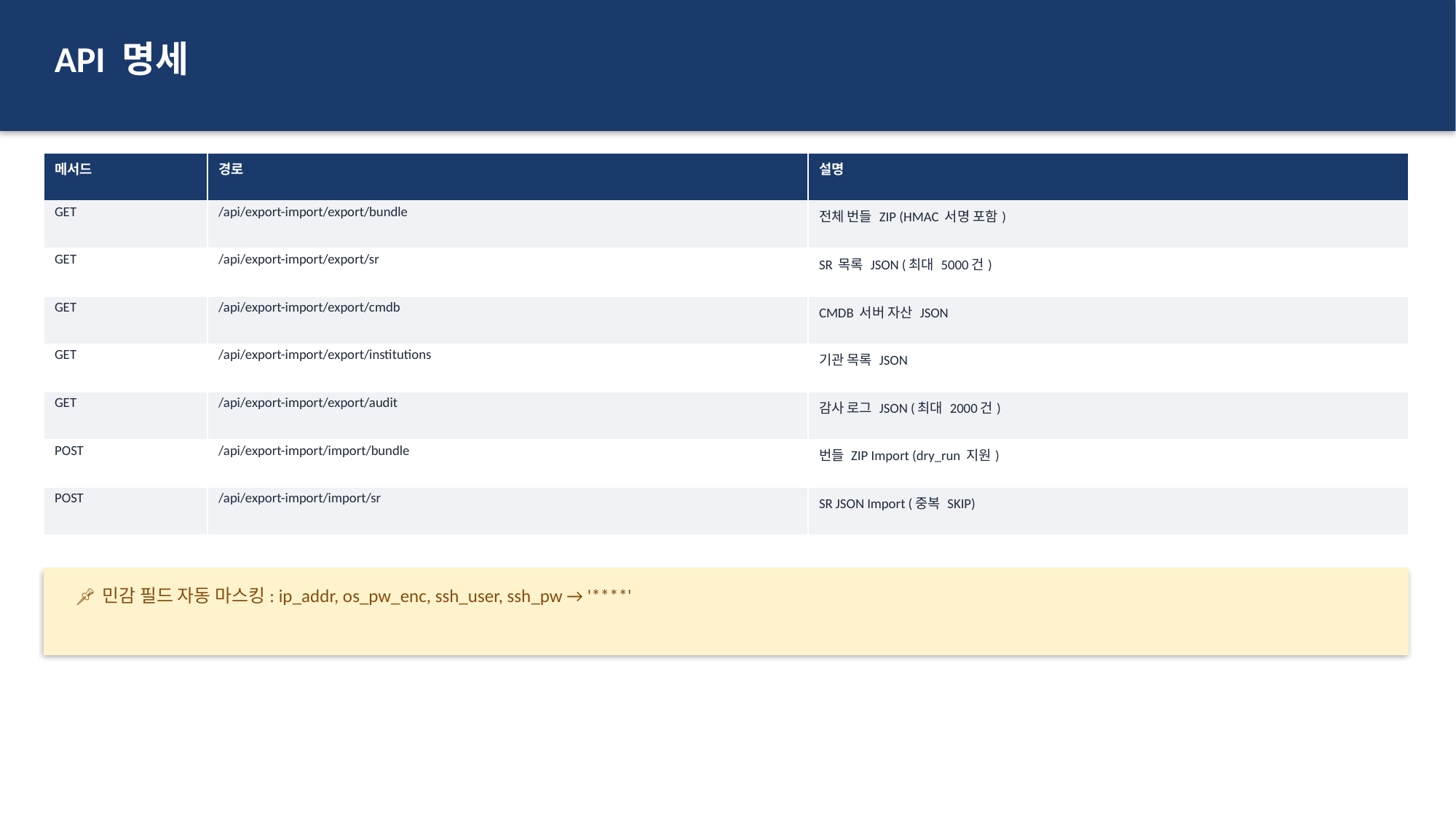

API 명세
| 메서드 | 경로 | 설명 |
| --- | --- | --- |
| GET | /api/export-import/export/bundle | 전체 번들 ZIP (HMAC 서명 포함) |
| GET | /api/export-import/export/sr | SR 목록 JSON (최대 5000건) |
| GET | /api/export-import/export/cmdb | CMDB 서버 자산 JSON |
| GET | /api/export-import/export/institutions | 기관 목록 JSON |
| GET | /api/export-import/export/audit | 감사 로그 JSON (최대 2000건) |
| POST | /api/export-import/import/bundle | 번들 ZIP Import (dry\_run 지원) |
| POST | /api/export-import/import/sr | SR JSON Import (중복 SKIP) |

📌 민감 필드 자동 마스킹: ip_addr, os_pw_enc, ssh_user, ssh_pw → '****'